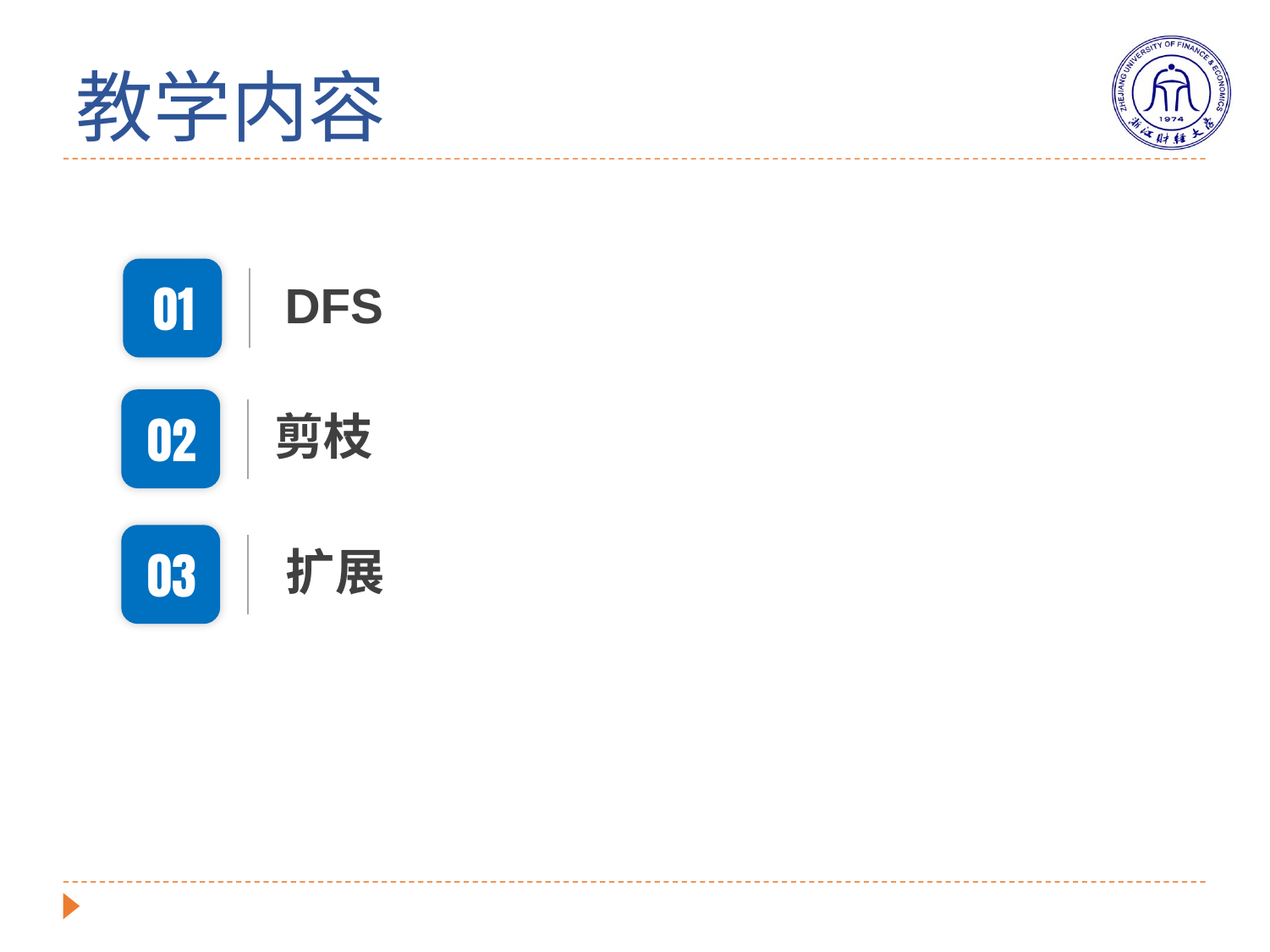

# 教学内容

DFS
01

剪枝
02

扩展
03
2